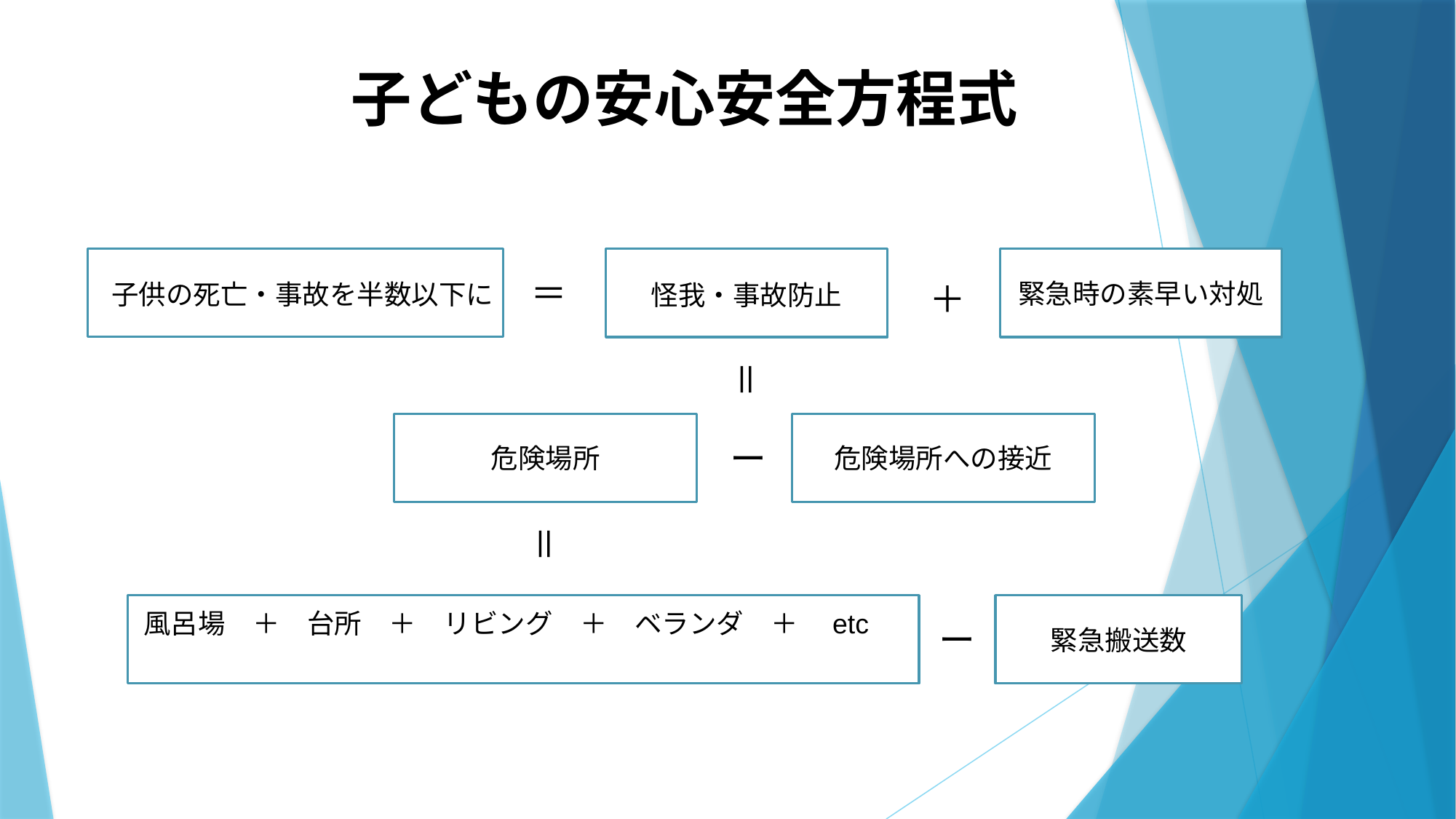

子どもの安心安全方程式

子供の死亡・事故を半数以下に
緊急時の素早い対処

怪我・事故防止
＝
＋
＝
危険場所
危険場所への接近
ー
＝
風呂場　＋　台所　＋　リビング　＋　ベランダ　＋　etc
緊急搬送数
ー